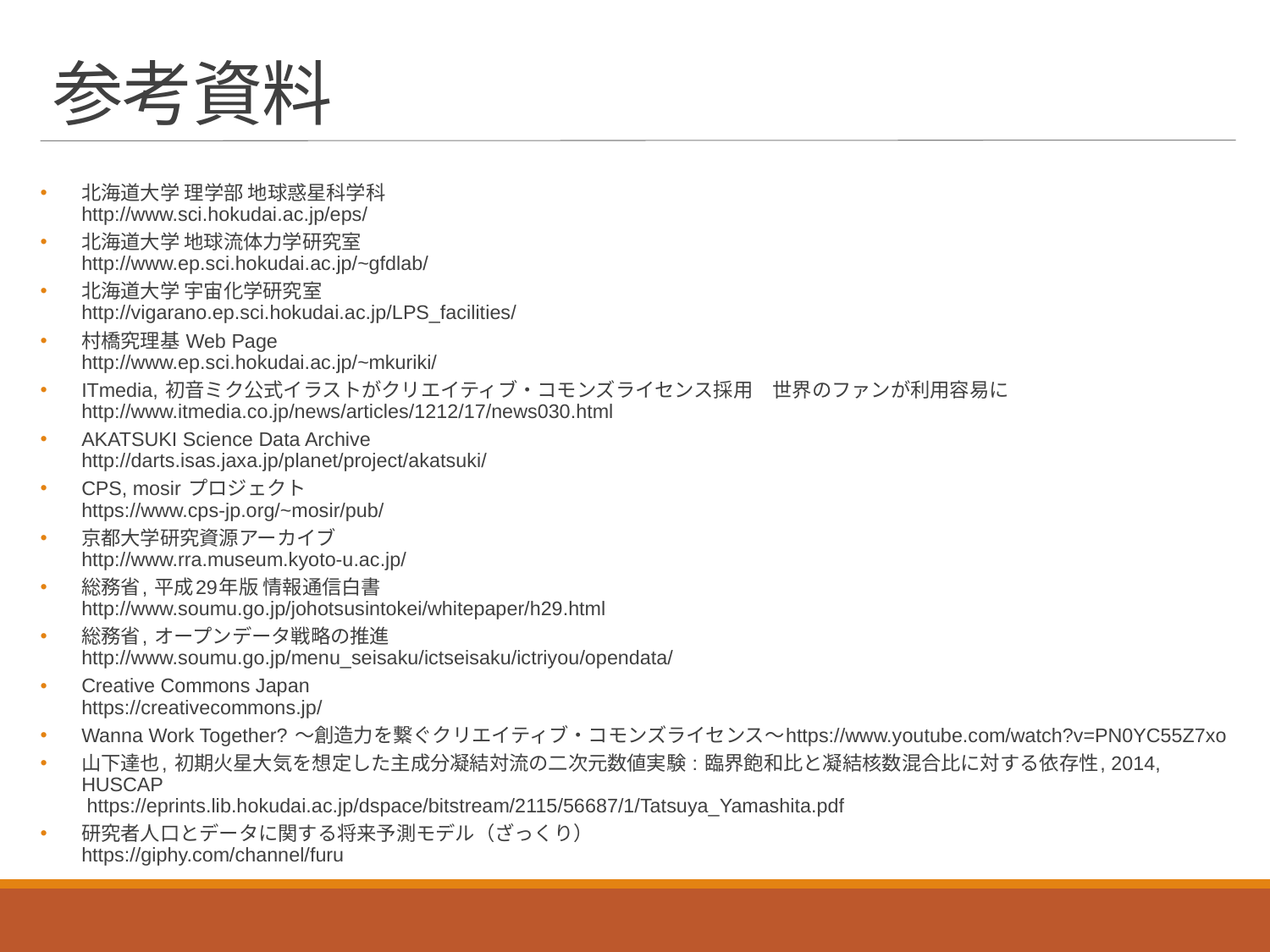

# 参考資料
北海道大学 理学部 地球惑星科学科
http://www.sci.hokudai.ac.jp/eps/
北海道大学 地球流体力学研究室
http://www.ep.sci.hokudai.ac.jp/~gfdlab/
北海道大学 宇宙化学研究室
http://vigarano.ep.sci.hokudai.ac.jp/LPS_facilities/
村橋究理基 Web Page
http://www.ep.sci.hokudai.ac.jp/~mkuriki/
ITmedia, 初音ミク公式イラストがクリエイティブ・コモンズライセンス採用　世界のファンが利用容易に
http://www.itmedia.co.jp/news/articles/1212/17/news030.html
AKATSUKI Science Data Archive
http://darts.isas.jaxa.jp/planet/project/akatsuki/
CPS, mosir プロジェクト
https://www.cps-jp.org/~mosir/pub/
京都大学研究資源アーカイブ
http://www.rra.museum.kyoto-u.ac.jp/
総務省, 平成29年版 情報通信白書
http://www.soumu.go.jp/johotsusintokei/whitepaper/h29.html
総務省, オープンデータ戦略の推進
http://www.soumu.go.jp/menu_seisaku/ictseisaku/ictriyou/opendata/
Creative Commons Japan
https://creativecommons.jp/
Wanna Work Together? 〜創造力を繋ぐクリエイティブ・コモンズライセンス〜https://www.youtube.com/watch?v=PN0YC55Z7xo
山下達也, 初期火星大気を想定した主成分凝結対流の二次元数値実験 : 臨界飽和比と凝結核数混合比に対する依存性, 2014, HUSCAP
 https://eprints.lib.hokudai.ac.jp/dspace/bitstream/2115/56687/1/Tatsuya_Yamashita.pdf
研究者人口とデータに関する将来予測モデル（ざっくり）
https://giphy.com/channel/furu